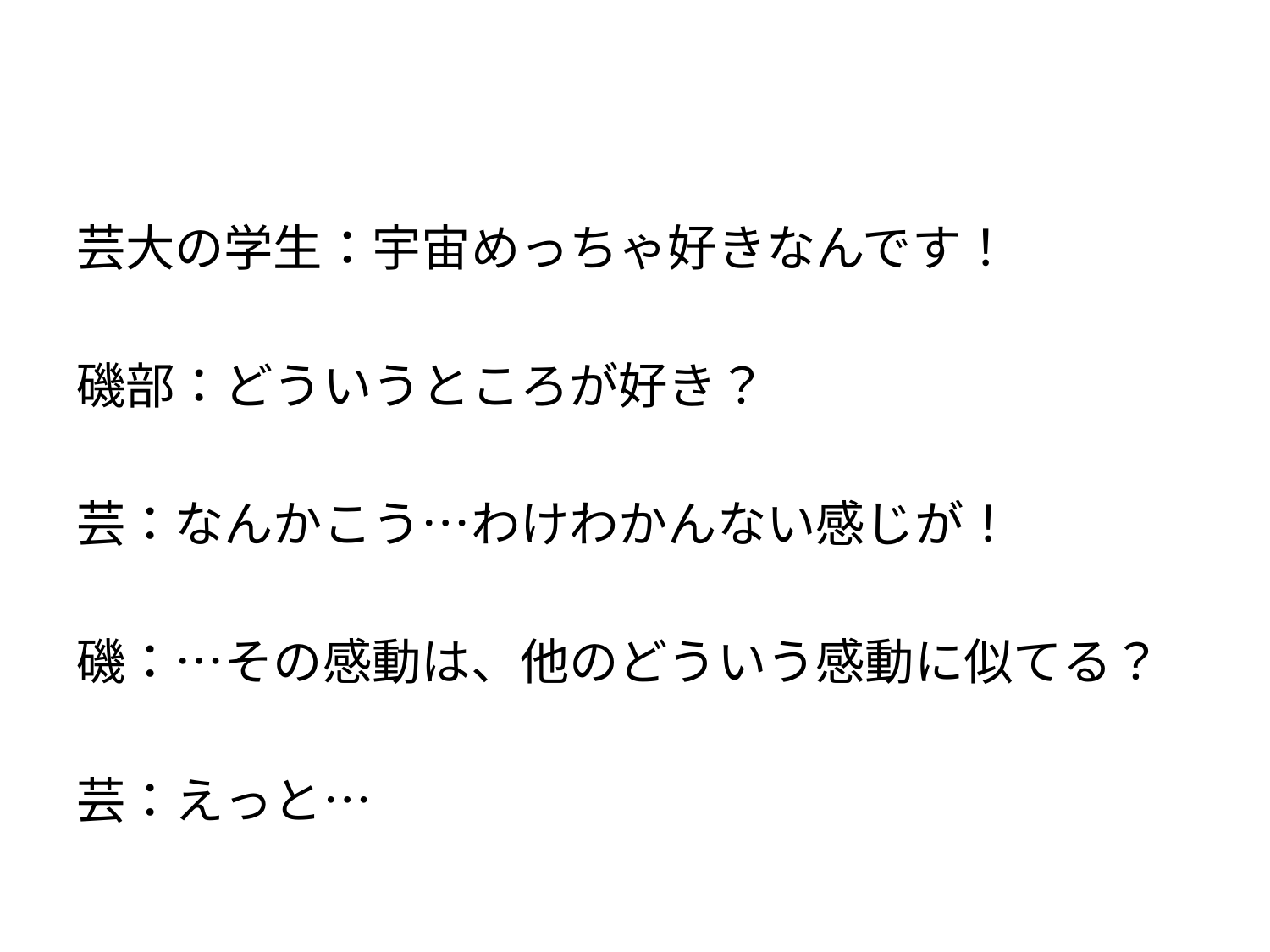

#
芸大の学生：宇宙めっちゃ好きなんです！

磯部：どういうところが好き？

芸：なんかこう…わけわかんない感じが！

磯：…その感動は、他のどういう感動に似てる？

芸：えっと…